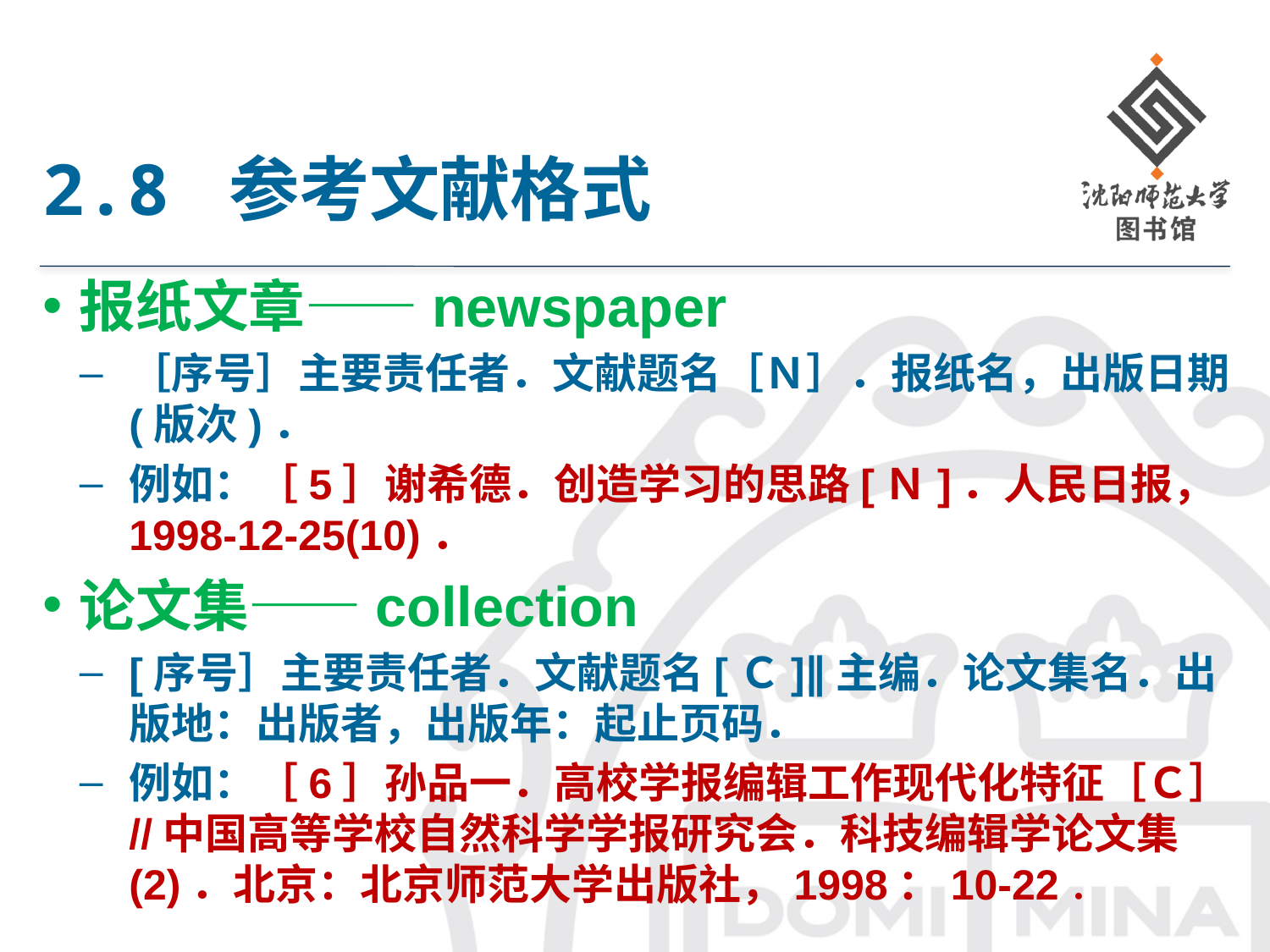

# 2.8 参考文献格式
报纸文章——newspaper
［序号］主要责任者．文献题名［Ｎ］．报纸名，出版日期(版次)．
例如：［5］谢希德．创造学习的思路[Ｎ]．人民日报，1998-12-25(10)．
论文集——collection
[序号］主要责任者．文献题名[Ｃ]∥主编．论文集名．出版地：出版者，出版年：起止页码．
例如：［6］孙品一．高校学报编辑工作现代化特征［Ｃ］//中国高等学校自然科学学报研究会．科技编辑学论文集(2)．北京：北京师范大学出版社，1998：10-22．